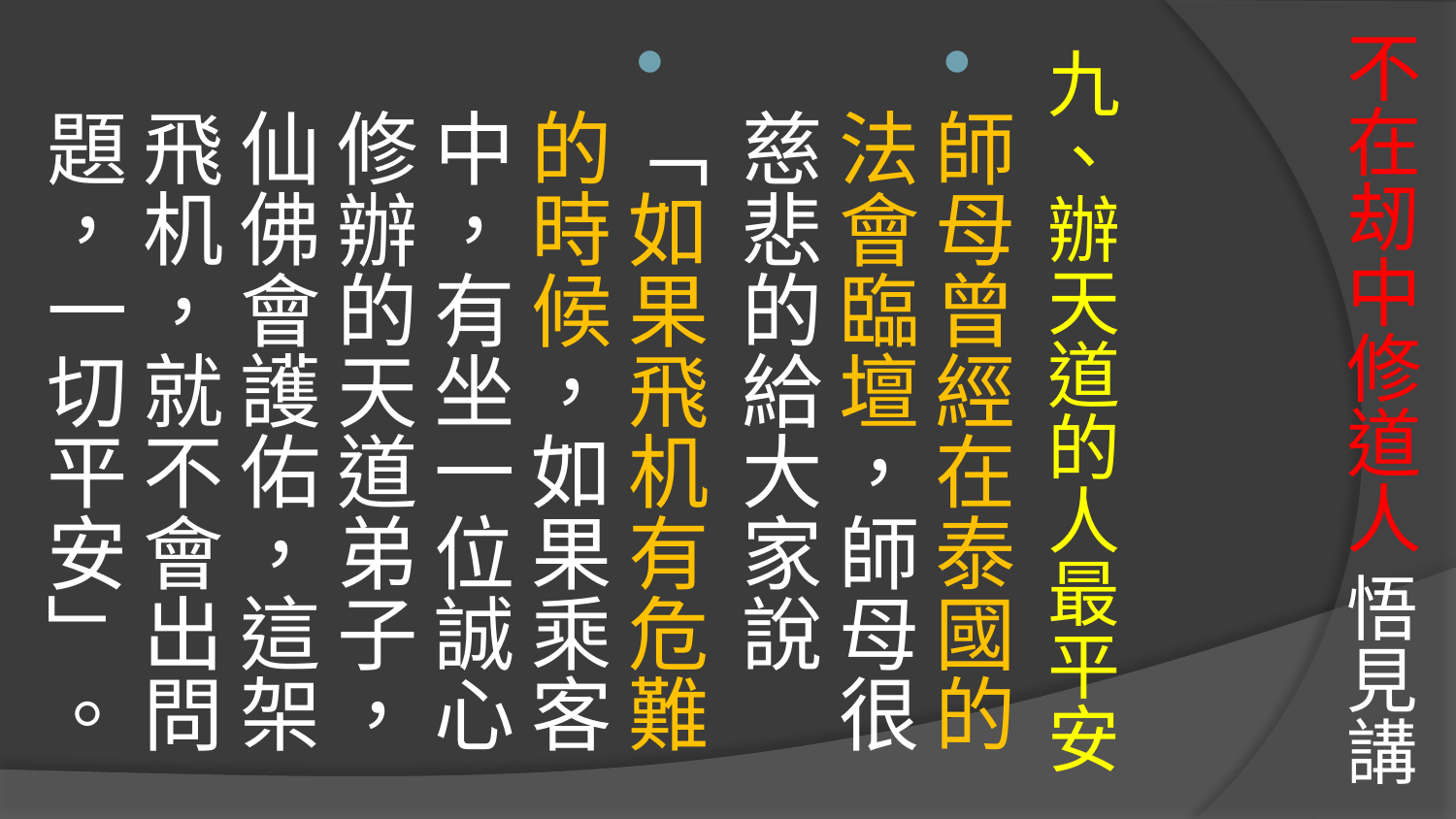

# 不在刼中修道人 悟見講
九、辦天道的人最平安
師母曾經在泰國的法會臨壇，師母很慈悲的給大家說
「如果飛机有危難的時候，如果乘客中，有坐一位誠心修辦的天道弟子，仙佛會護佑，這架飛机，就不會出問題，一切平安」。